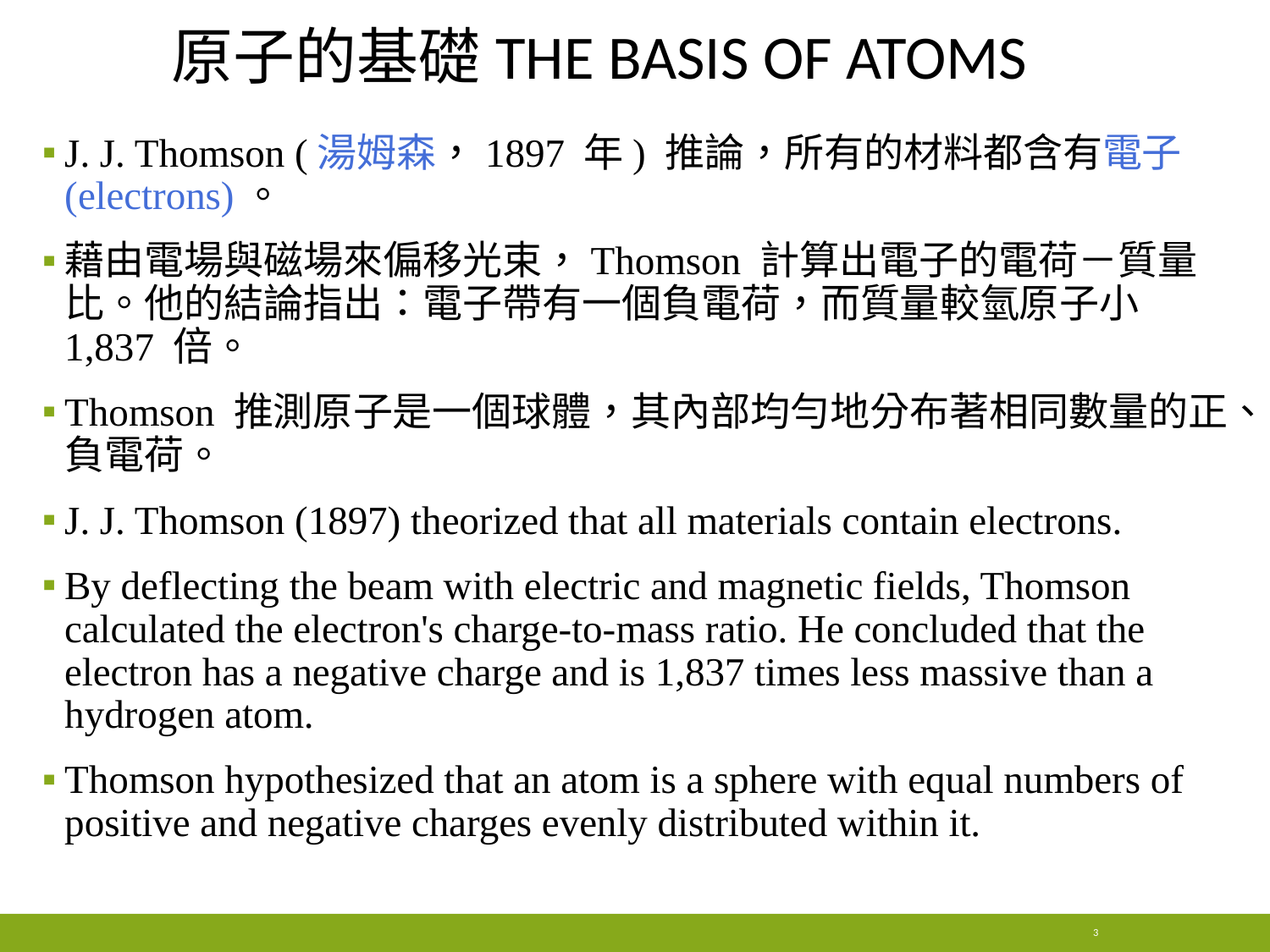

# 原子的基礎the basis of atoms
J. J. Thomson (湯姆森，1897 年) 推論，所有的材料都含有電子 (electrons)。
藉由電場與磁場來偏移光束，Thomson 計算出電子的電荷－質量比。他的結論指出：電子帶有一個負電荷，而質量較氫原子小 1,837 倍。
Thomson 推測原子是一個球體，其內部均勻地分布著相同數量的正、負電荷。
J. J. Thomson (1897) theorized that all materials contain electrons.
By deflecting the beam with electric and magnetic fields, Thomson calculated the electron's charge-to-mass ratio. He concluded that the electron has a negative charge and is 1,837 times less massive than a hydrogen atom.
Thomson hypothesized that an atom is a sphere with equal numbers of positive and negative charges evenly distributed within it.
3